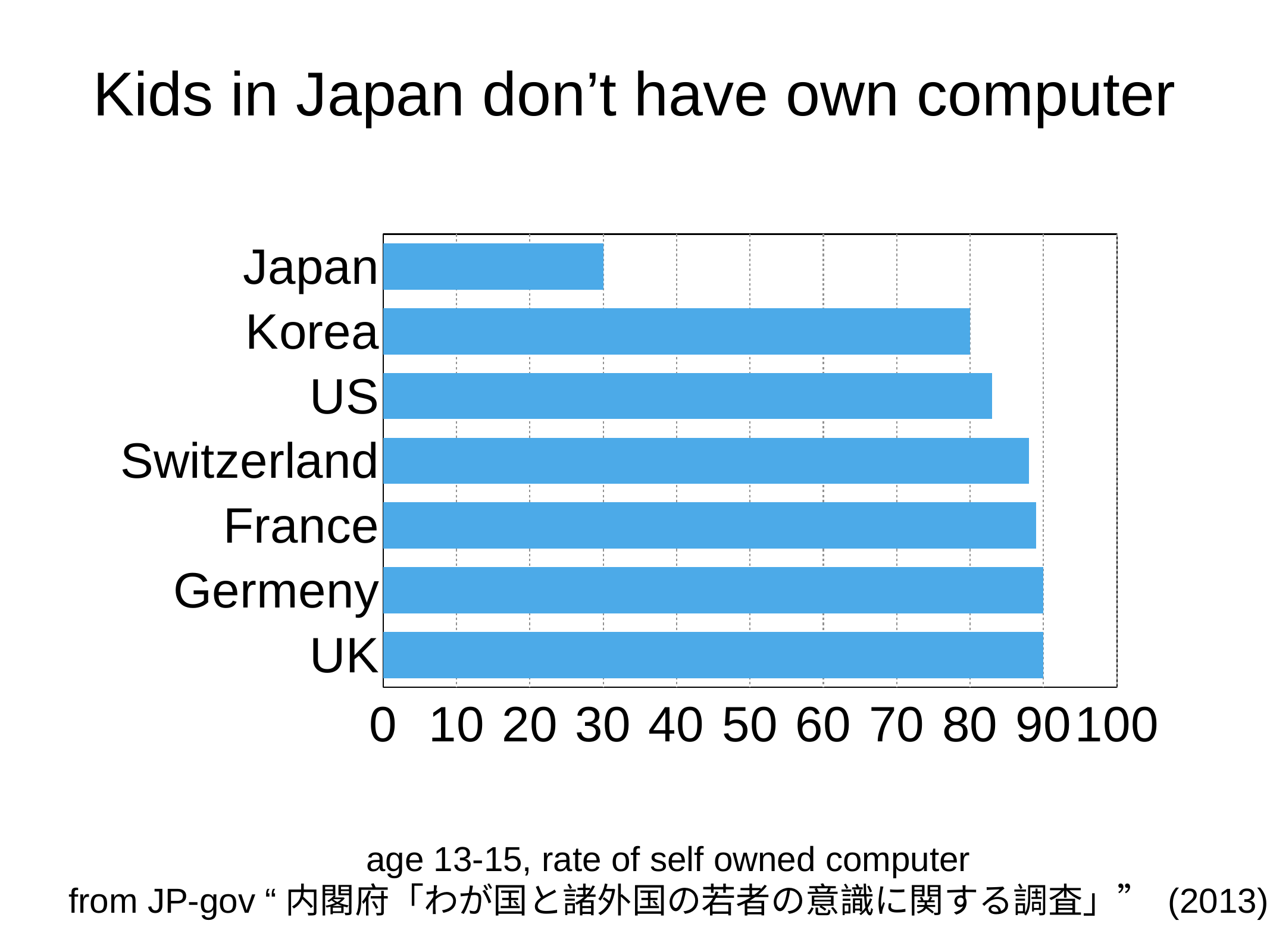

Kids in Japan don’t have own computer

### Chart

| Category | Region 1 |
|---|---|
| Japan | 30.0 |
| Korea | 80.0 |
| US | 83.0 |
| Switzerland | 88.0 |
| France | 89.0 |
| Germeny | 90.0 |
| UK | 90.0 |
age 13-15, rate of self owned computer
from JP-gov “内閣府「わが国と諸外国の若者の意識に関する調査」” (2013)